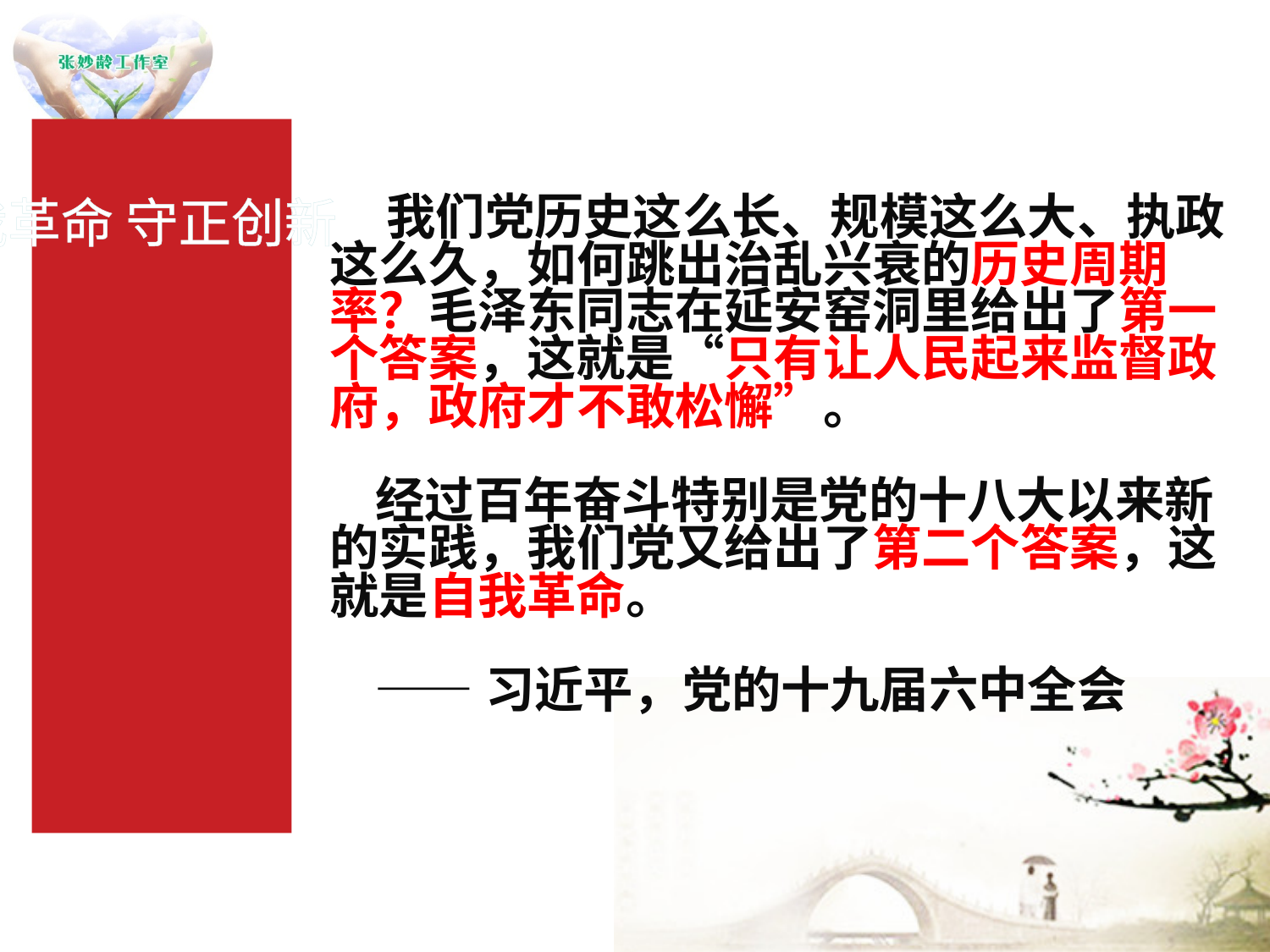

自我革命 守正创新
    我们党历史这么长、规模这么大、执政这么久，如何跳出治乱兴衰的历史周期率？毛泽东同志在延安窑洞里给出了第一个答案，这就是“只有让人民起来监督政府，政府才不敢松懈”。

   经过百年奋斗特别是党的十八大以来新的实践，我们党又给出了第二个答案，这就是自我革命。

    ——习近平，党的十九届六中全会